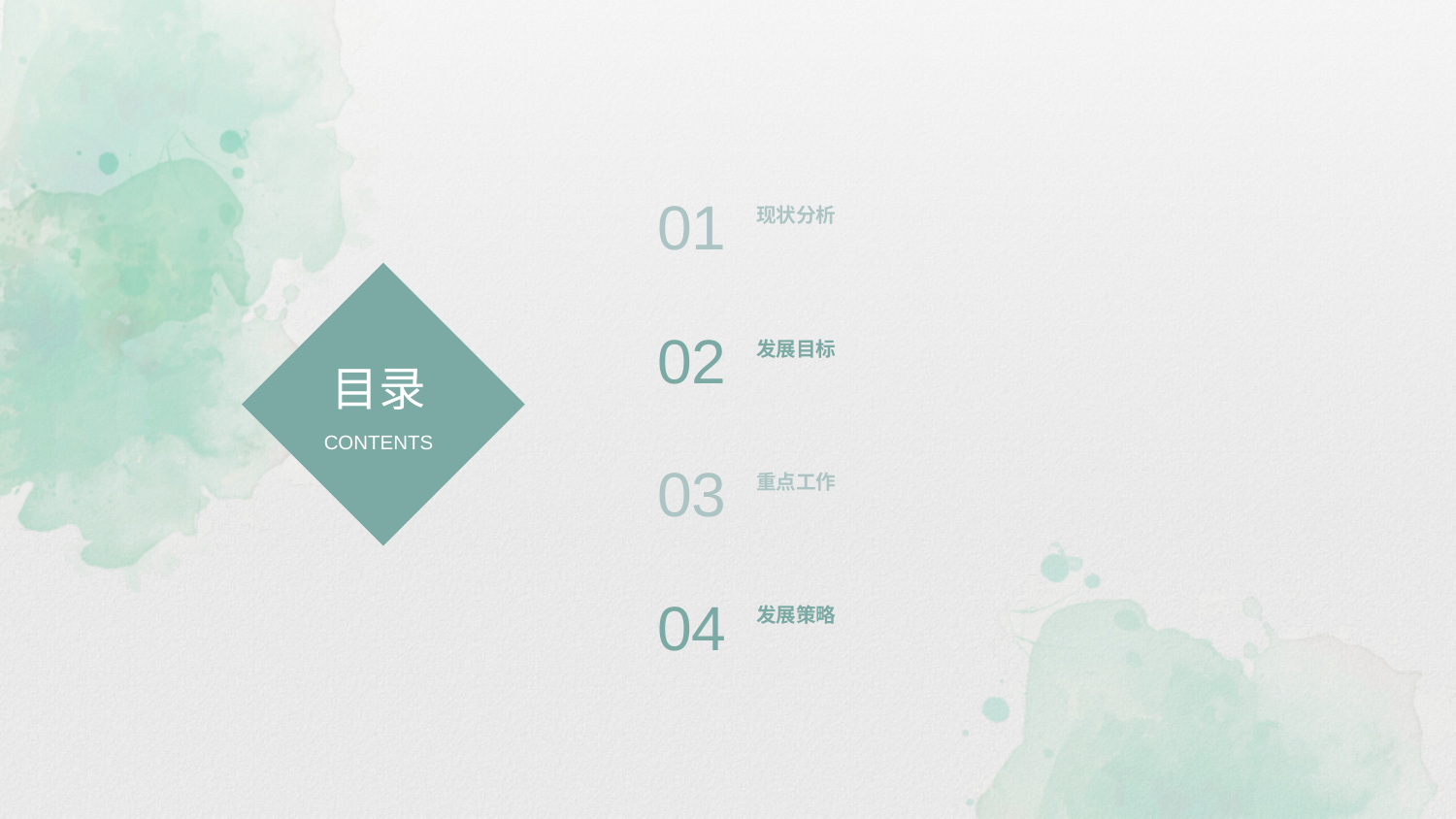

01
现状分析

目录
CONTENTS
02
发展目标
03
重点工作
04
发展策略